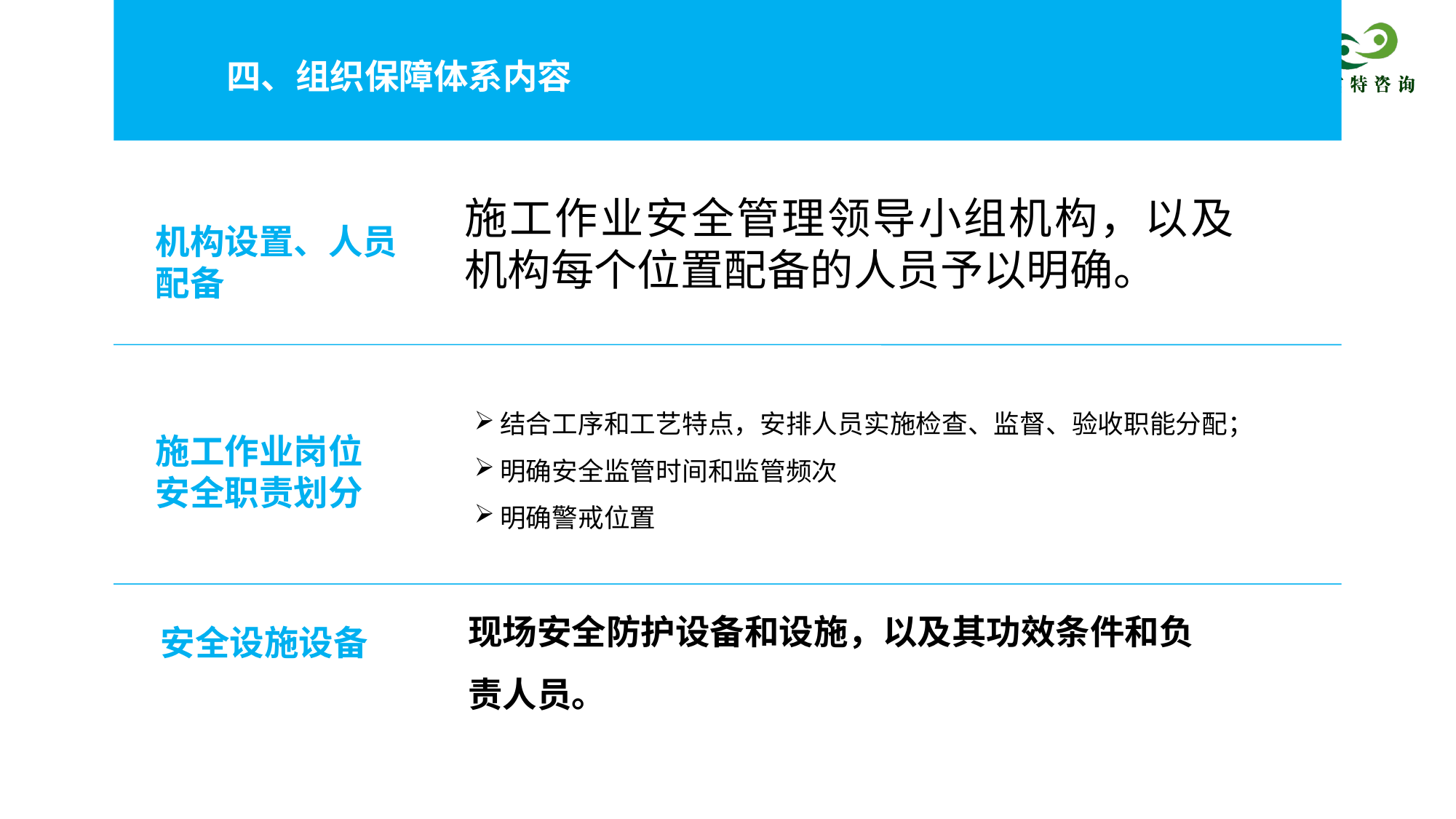

四、组织保障体系内容
典型事故案例分析

机构设置、人员配备
施工作业安全管理领导小组机构，以及机构每个位置配备的人员予以明确。

结合工序和工艺特点，安排人员实施检查、监督、验收职能分配；
明确安全监管时间和监管频次
明确警戒位置

施工作业岗位安全职责划分

安全设施设备
现场安全防护设备和设施，以及其功效条件和负责人员。